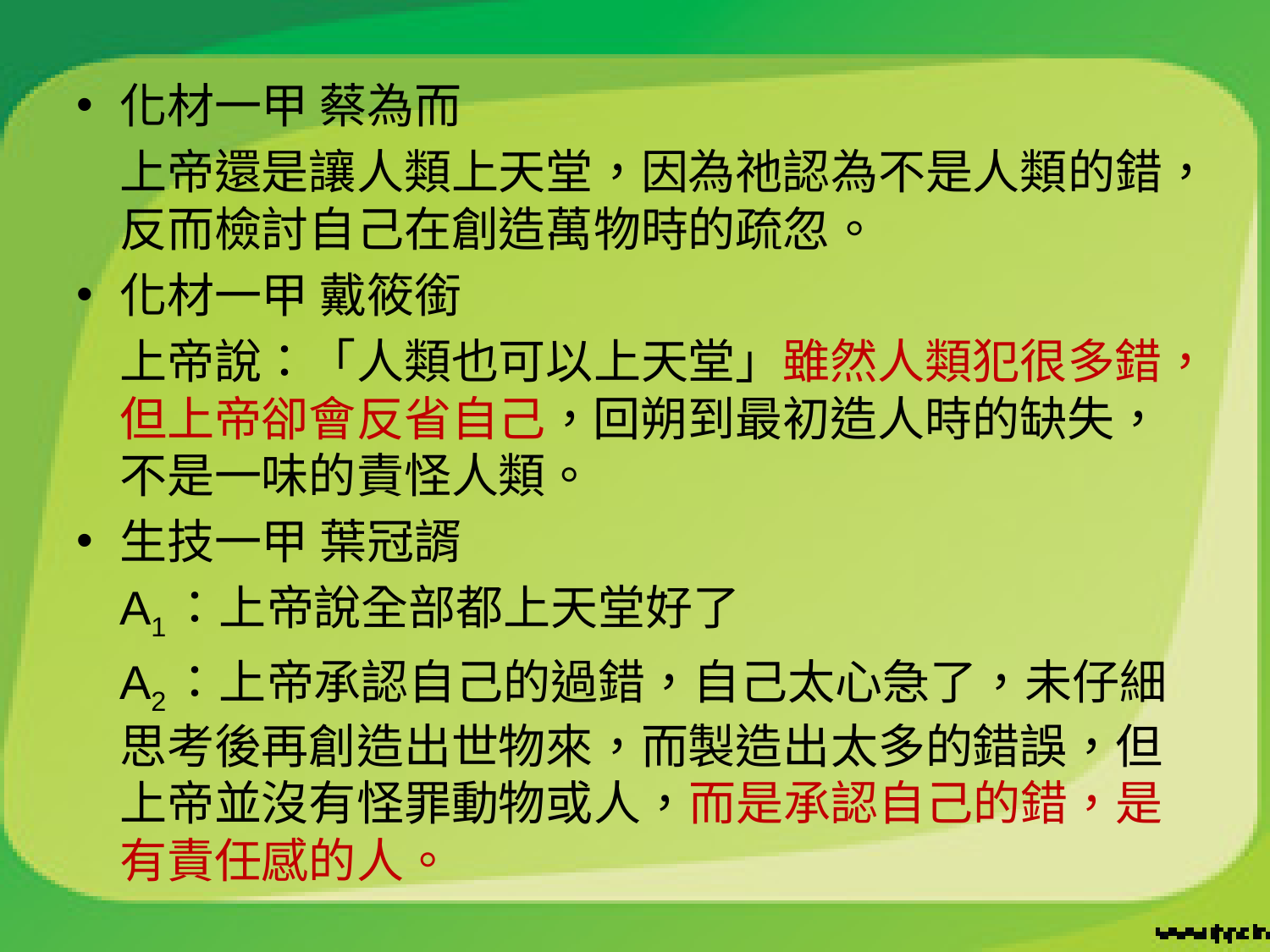

化材一甲 蔡為而
	上帝還是讓人類上天堂，因為祂認為不是人類的錯，反而檢討自己在創造萬物時的疏忽。
化材一甲 戴筱銜
	上帝說：「人類也可以上天堂」雖然人類犯很多錯，但上帝卻會反省自己，回朔到最初造人時的缺失，不是一味的責怪人類。
生技一甲 葉冠諝
	A1：上帝說全部都上天堂好了
	A2：上帝承認自己的過錯，自己太心急了，未仔細思考後再創造出世物來，而製造出太多的錯誤，但上帝並沒有怪罪動物或人，而是承認自己的錯，是有責任感的人。